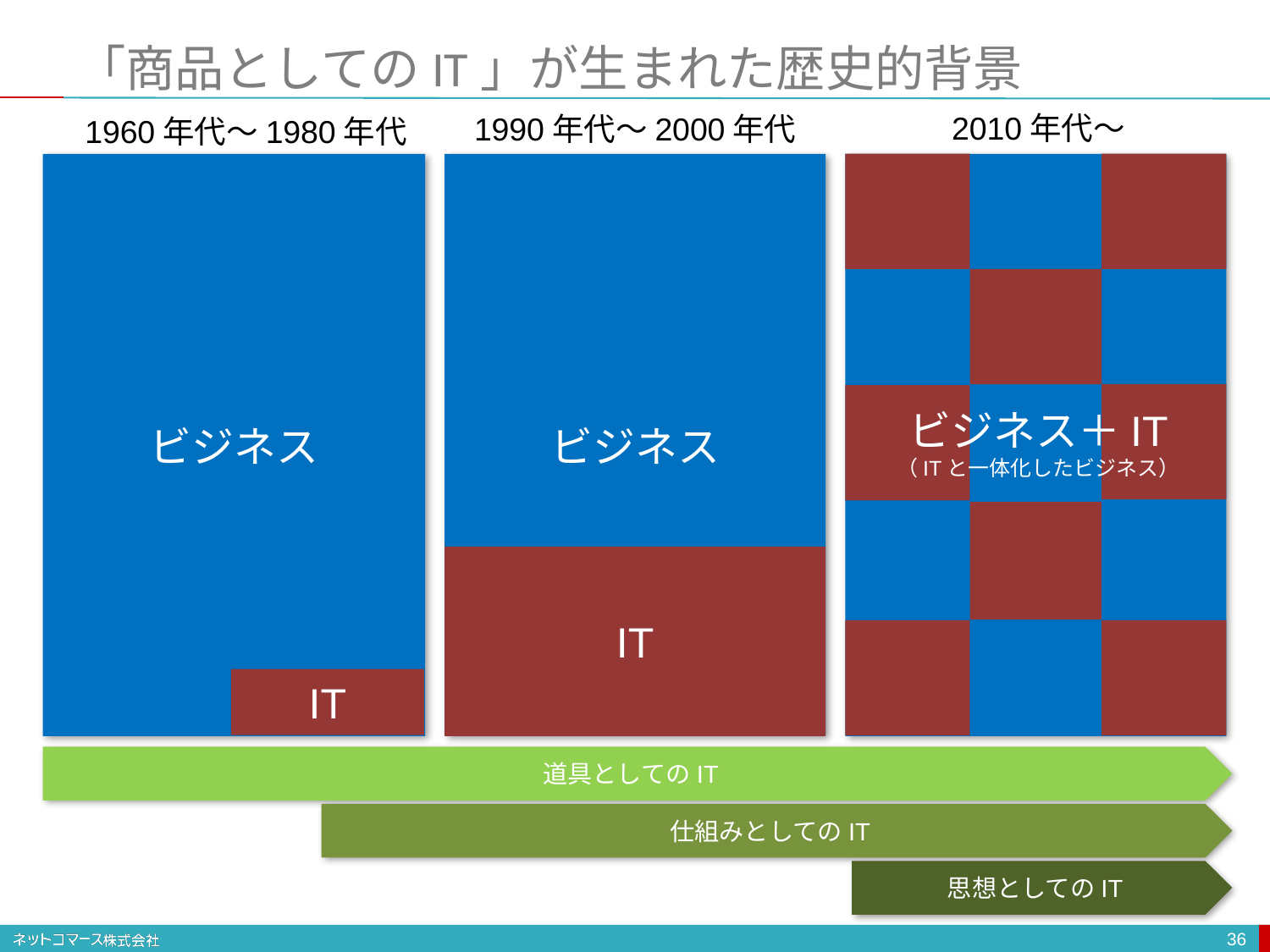

# 「商品としてのIT」が生まれた歴史的背景
2010年代〜
1990年代〜2000年代
1960年代〜1980年代

ビジネス
ビジネス

ビジネス＋IT
（ITと一体化したビジネス）

IT

IT
道具としてのIT
仕組みとしてのIT
思想としてのIT
36